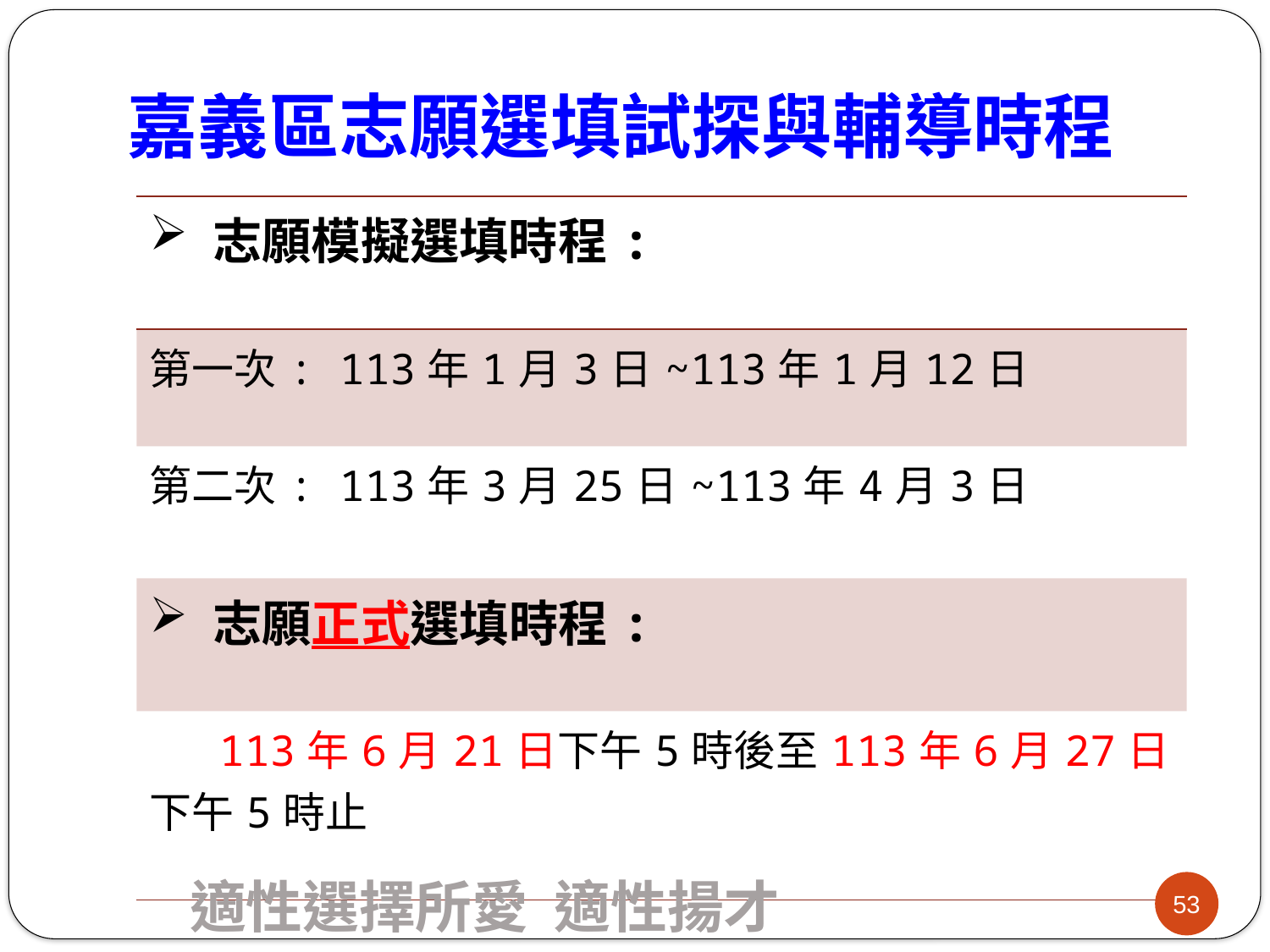

嘉義區志願選填試探與輔導時程
| 志願模擬選填時程: |
| --- |
| 第一次: 113年1月3日~113年1月12日 |
| 第二次: 113年3月25日~113年4月3日 |
| 志願正式選填時程: |
| 113年6月21日下午5時後至113年6月27日下午5時止 |
適性選擇所愛  適性揚才
53